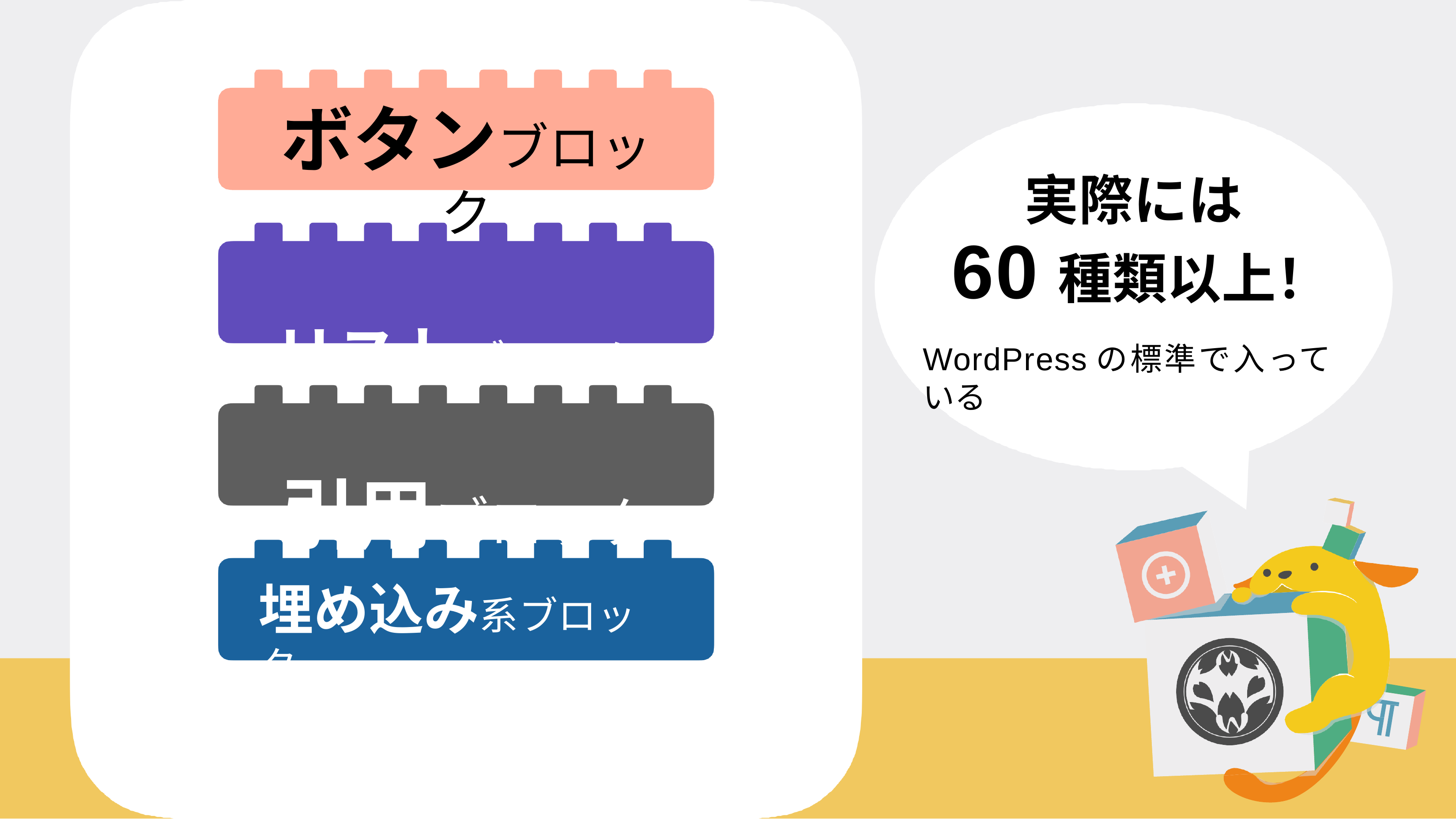

# ボタンブロック
リストブロック
引用ブロック

実際には
60種類以上！
WordPressの標準で入っている
埋め込み系ブロック